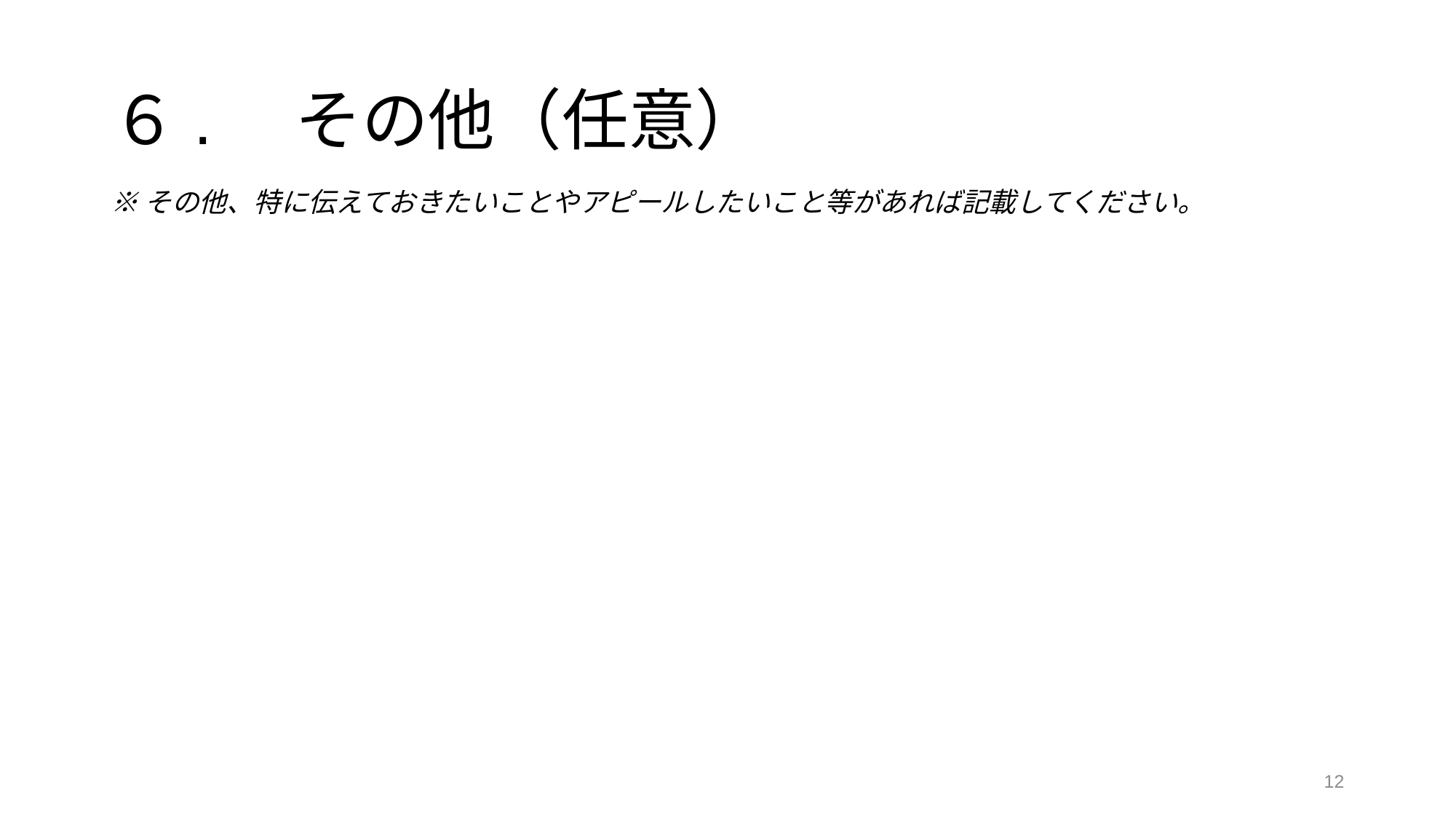

# ６.　その他（任意）
※その他、特に伝えておきたいことやアピールしたいこと等があれば記載してください。
12